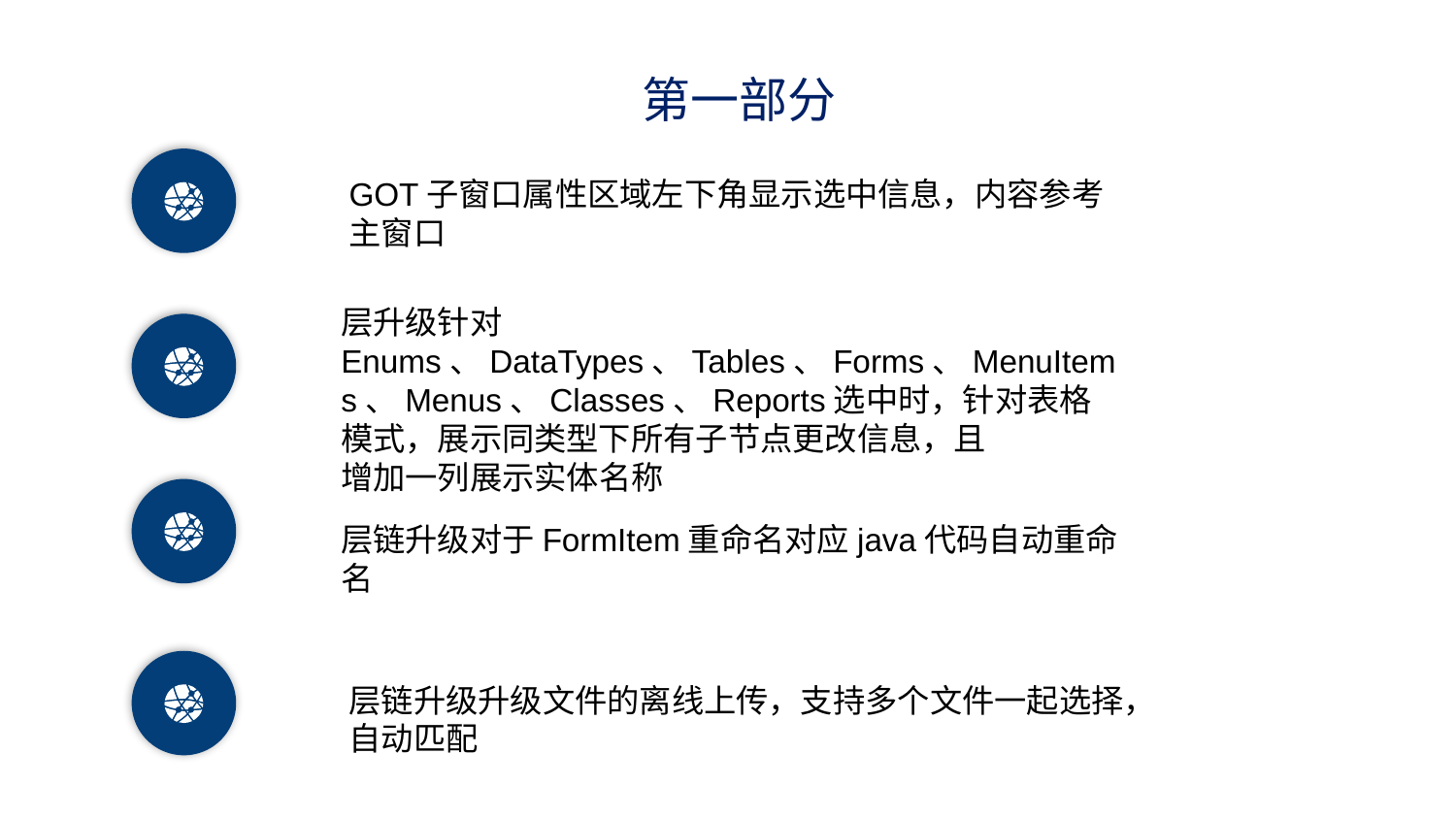

第一部分

GOT子窗口属性区域左下角显示选中信息，内容参考主窗口
层升级针对Enums、DataTypes、Tables、Forms、MenuItems、Menus、Classes、Reports选中时，针对表格模式，展示同类型下所有子节点更改信息，且
增加一列展示实体名称

层链升级对于FormItem重命名对应java代码自动重命名

层链升级升级文件的离线上传，支持多个文件一起选择，自动匹配